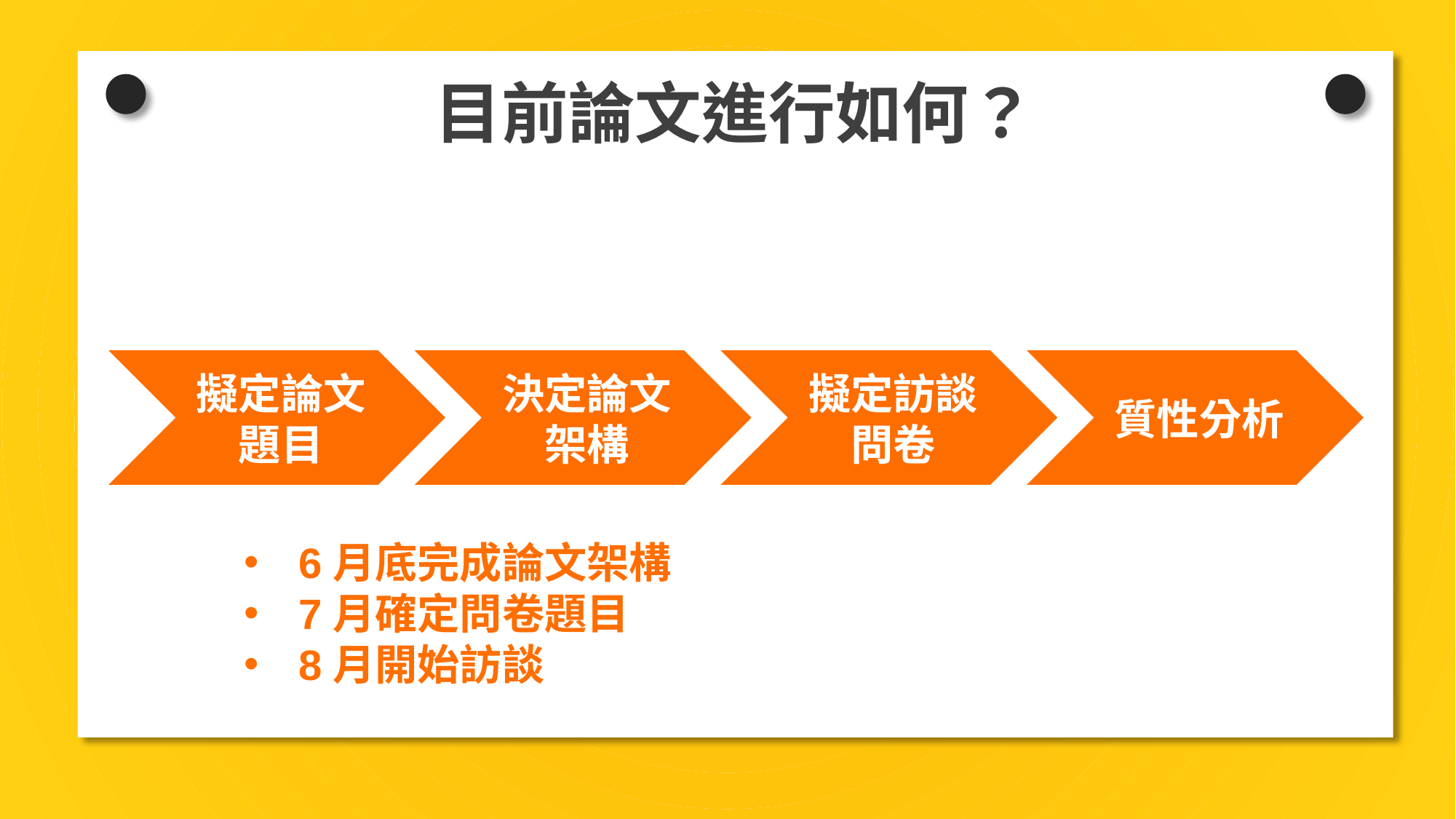

目前論文進行如何？

擬定論文題目

決定論文架構

擬定訪談問卷

質性分析
6月底完成論文架構
7月確定問卷題目
8月開始訪談